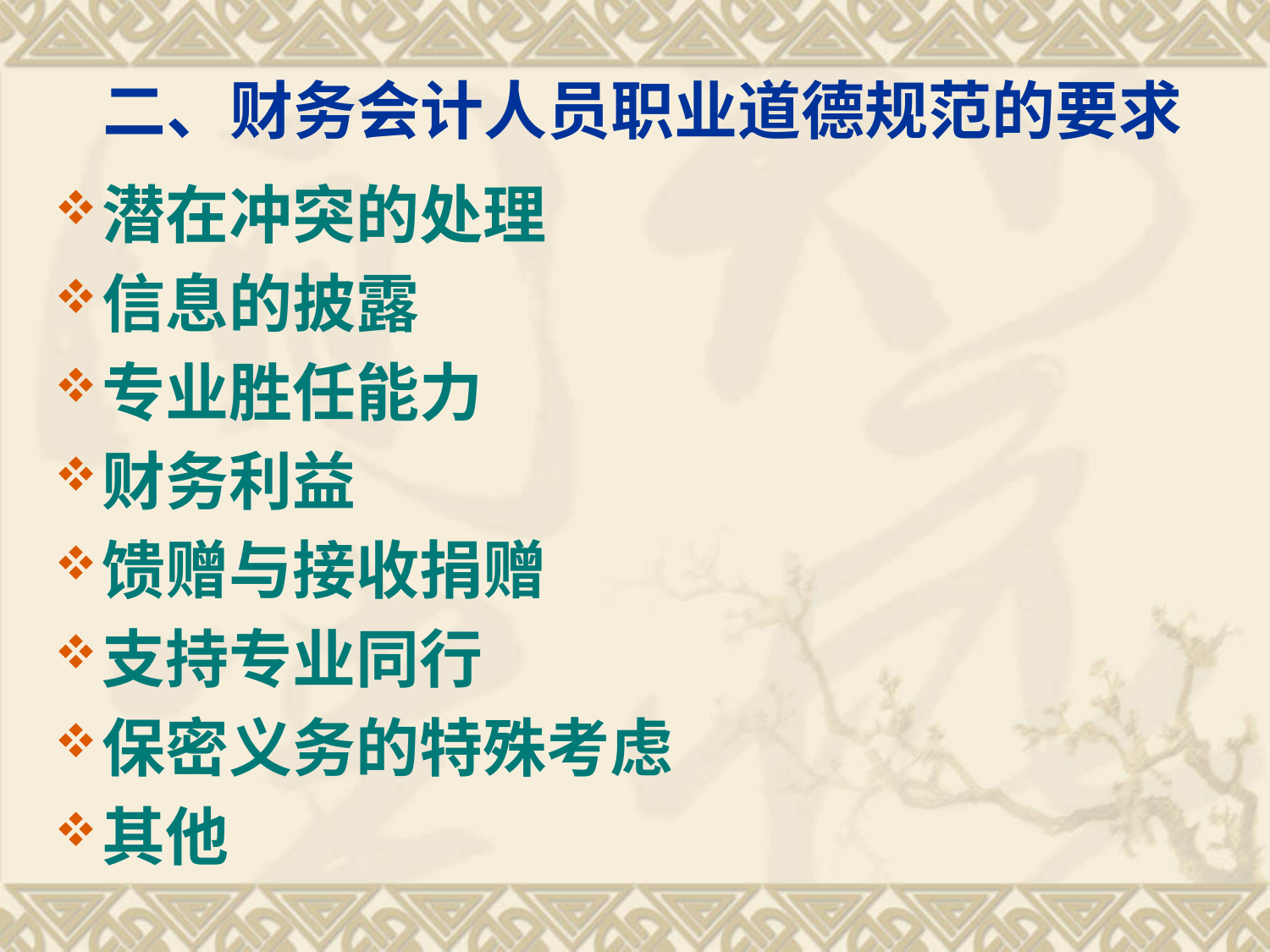

# 二、财务会计人员职业道德规范的要求
潜在冲突的处理
信息的披露
专业胜任能力
财务利益
馈赠与接收捐赠
支持专业同行
保密义务的特殊考虑
其他